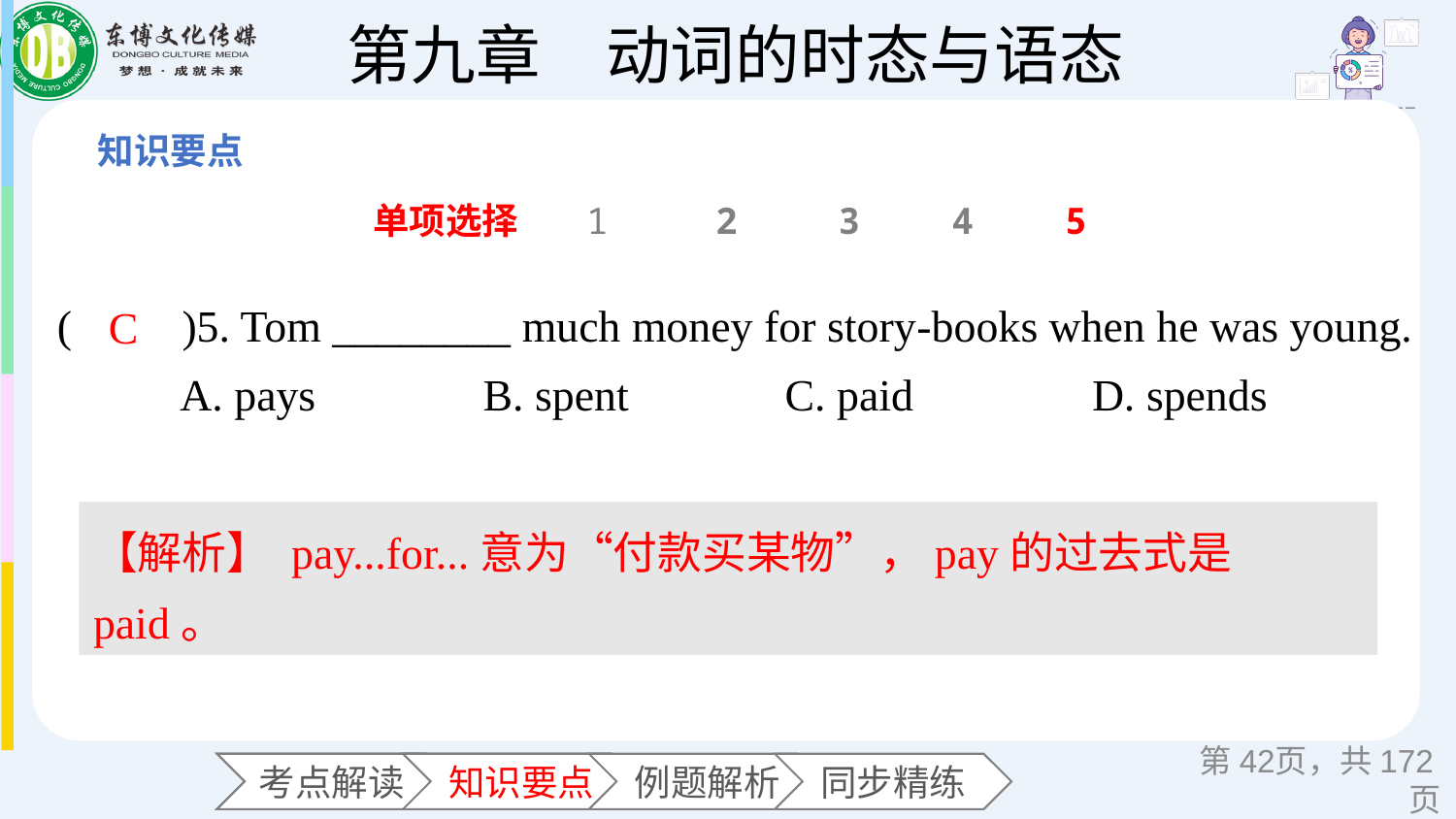

单项选择
1
2
3
4
5
(　　)5. Tom ________ much money for story-books when he was young.
           A. pays               B. spent              C. paid                D. spends
C
【解析】 pay...for...意为“付款买某物”，pay的过去式是paid。
第42页，共172页